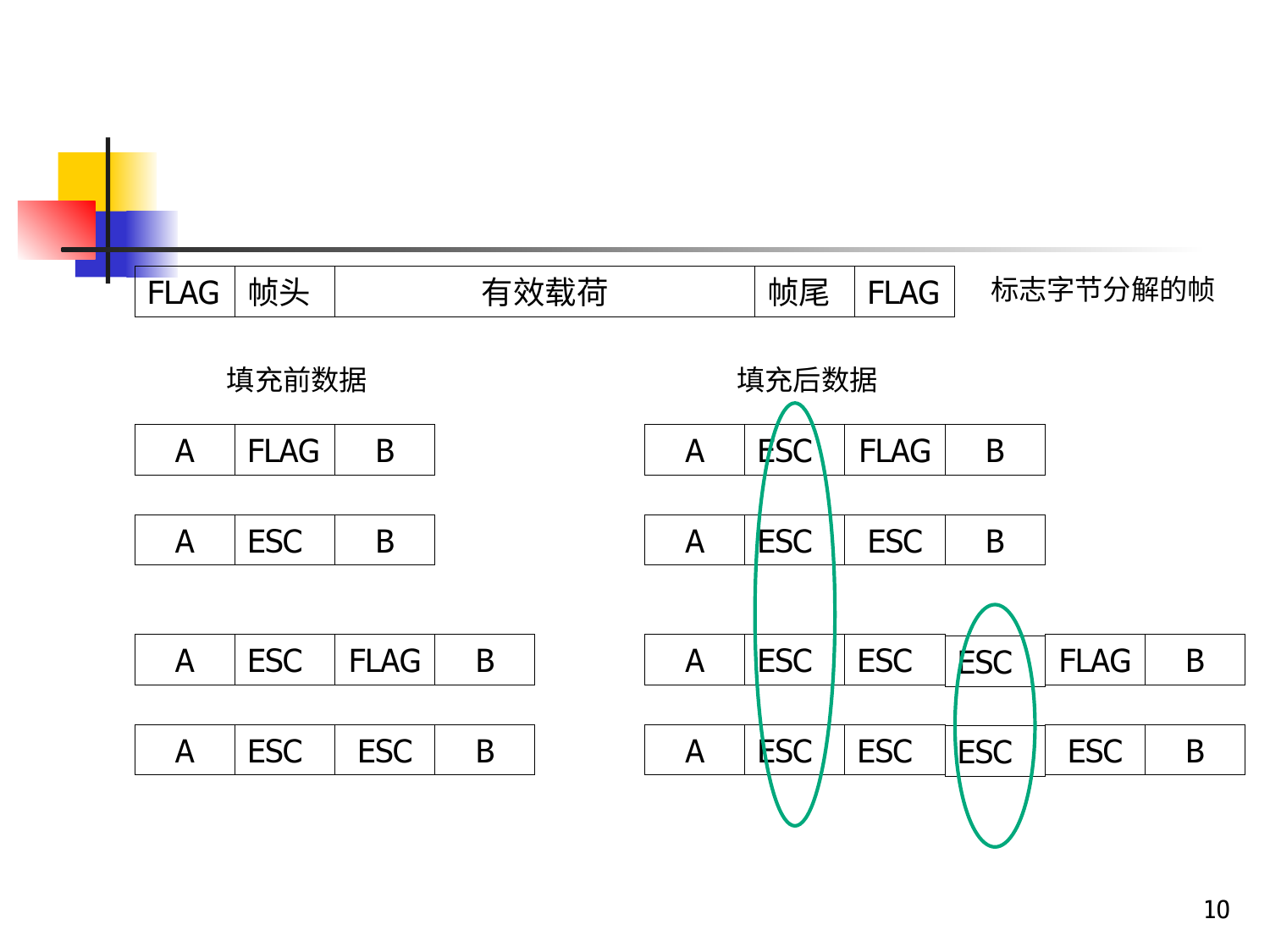

FLAG
帧头
有效载荷
帧尾
FLAG
标志字节分解的帧
填充前数据
填充后数据

A
FLAG
B
A
ESC
FLAG
B
A
ESC
B
A
ESC
ESC
B

A
ESC
FLAG
B
A
ESC
ESC
FLAG
B
ESC
A
ESC
ESC
B
A
ESC
ESC
ESC
B
ESC
10